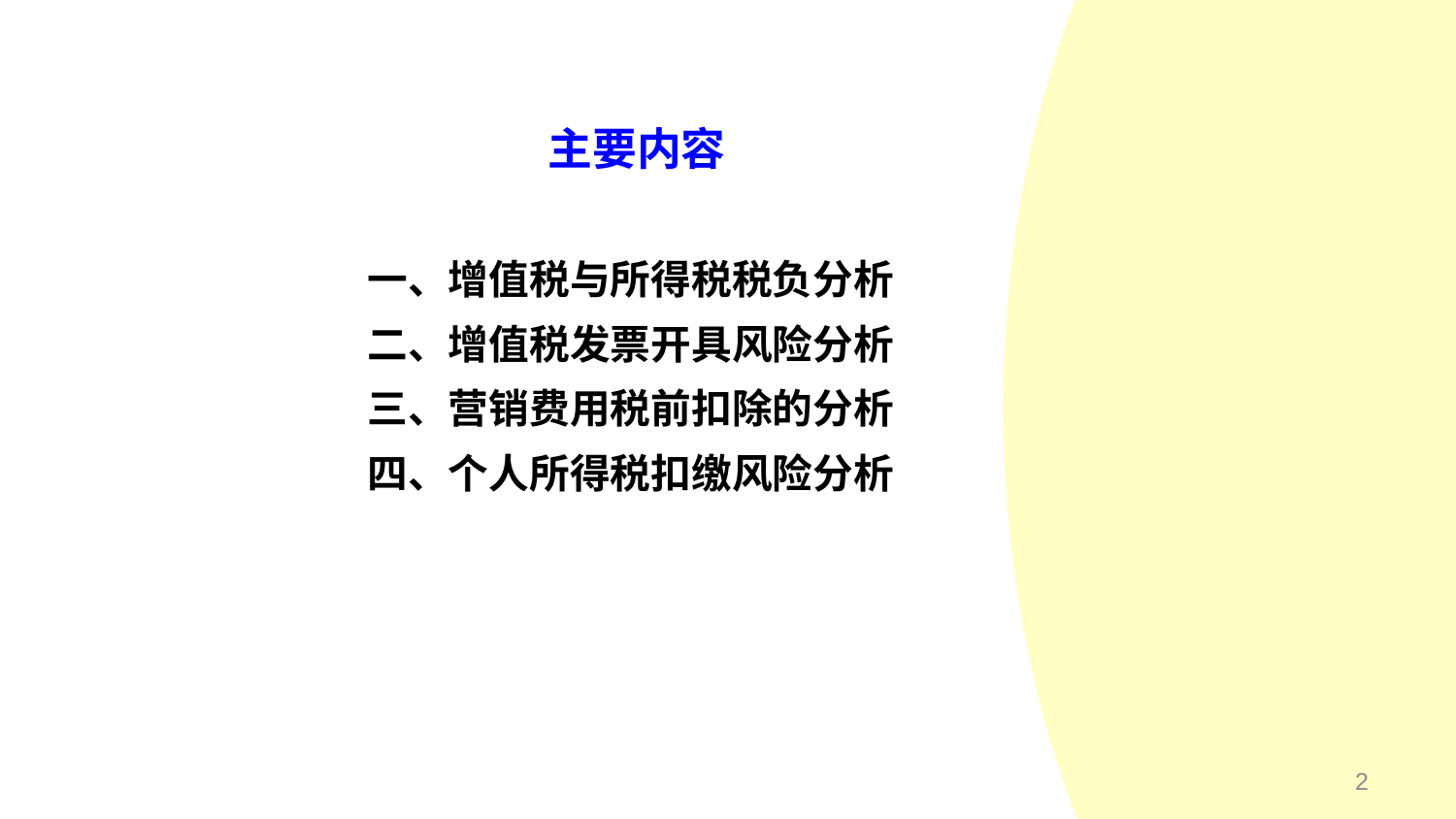

# 主要内容
一、增值税与所得税税负分析
二、增值税发票开具风险分析
三、营销费用税前扣除的分析
四、个人所得税扣缴风险分析
2